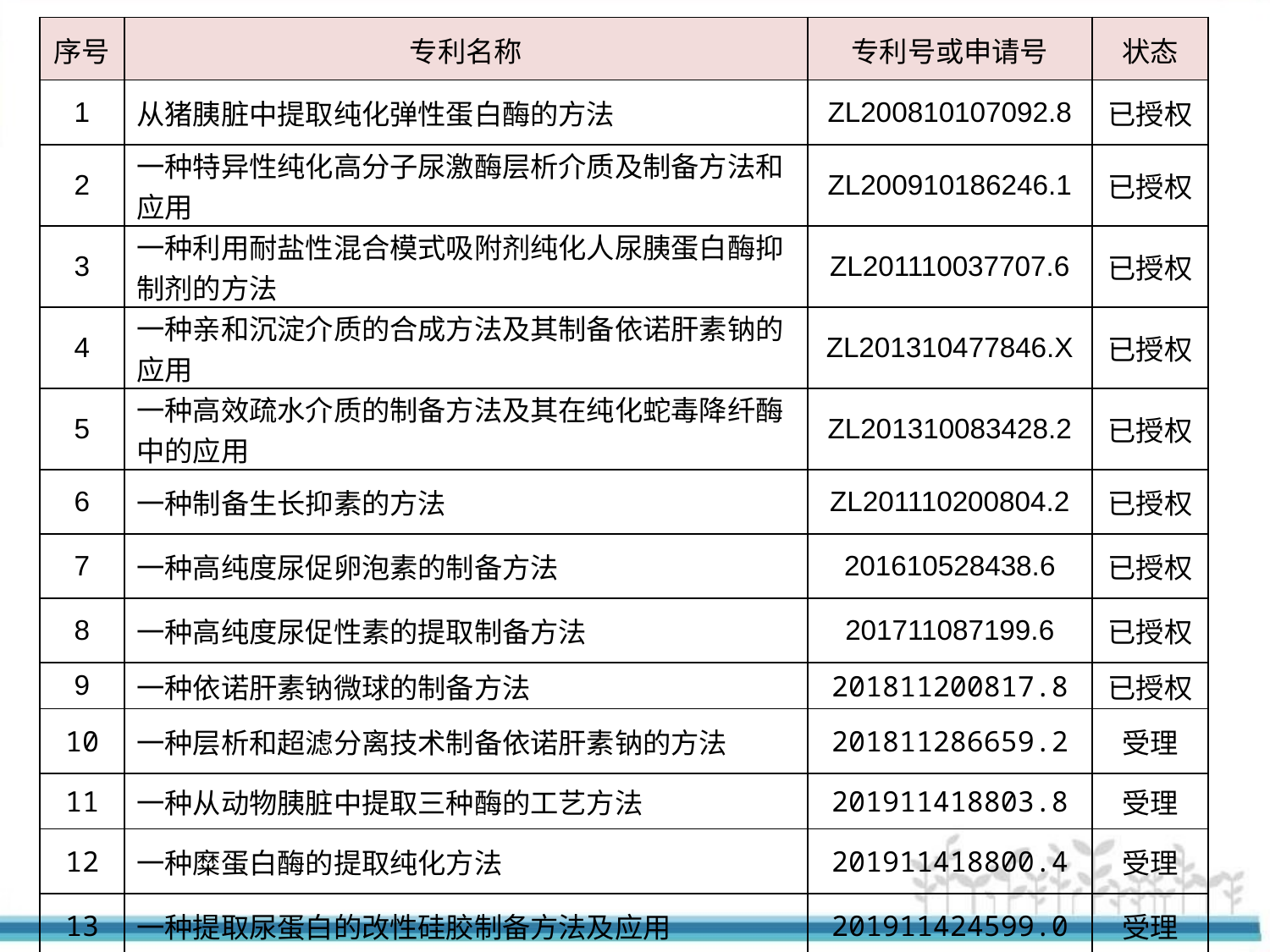

| 序号 | 专利名称 | 专利号或申请号 | 状态 |
| --- | --- | --- | --- |
| 1 | 从猪胰脏中提取纯化弹性蛋白酶的方法 | ZL200810107092.8 | 已授权 |
| 2 | 一种特异性纯化高分子尿激酶层析介质及制备方法和应用 | ZL200910186246.1 | 已授权 |
| 3 | 一种利用耐盐性混合模式吸附剂纯化人尿胰蛋白酶抑制剂的方法 | ZL201110037707.6 | 已授权 |
| 4 | 一种亲和沉淀介质的合成方法及其制备依诺肝素钠的应用 | ZL201310477846.X | 已授权 |
| 5 | 一种高效疏水介质的制备方法及其在纯化蛇毒降纤酶中的应用 | ZL201310083428.2 | 已授权 |
| 6 | 一种制备生长抑素的方法 | ZL201110200804.2 | 已授权 |
| 7 | 一种高纯度尿促卵泡素的制备方法 | 201610528438.6 | 已授权 |
| 8 | 一种高纯度尿促性素的提取制备方法 | 201711087199.6 | 已授权 |
| 9 | 一种依诺肝素钠微球的制备方法 | 201811200817.8 | 已授权 |
| 10 | 一种层析和超滤分离技术制备依诺肝素钠的方法 | 201811286659.2 | 受理 |
| 11 | 一种从动物胰脏中提取三种酶的工艺方法 | 201911418803.8 | 受理 |
| 12 | 一种糜蛋白酶的提取纯化方法 | 201911418800.4 | 受理 |
| 13 | 一种提取尿蛋白的改性硅胶制备方法及应用 | 201911424599.0 | 受理 |